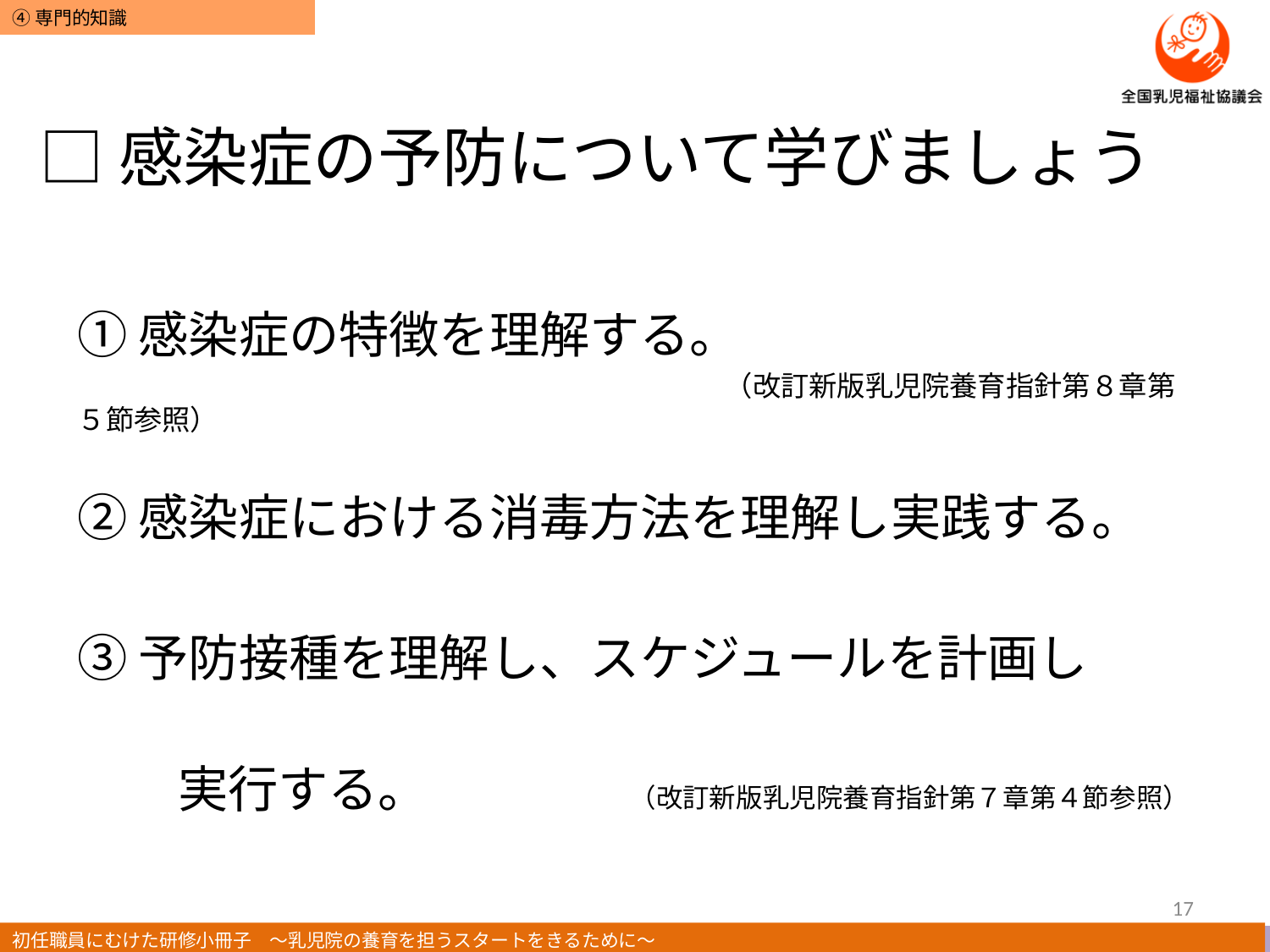

# □感染症の予防について学びましょう

①感染症の特徴を理解する。
　　　　　　　　　　　　　　　　　　　　　　　（改訂新版乳児院養育指針第８章第５節参照）

②感染症における消毒方法を理解し実践する。

③予防接種を理解し、スケジュールを計画し
　　実行する。　　　　（改訂新版乳児院養育指針第７章第４節参照）

17